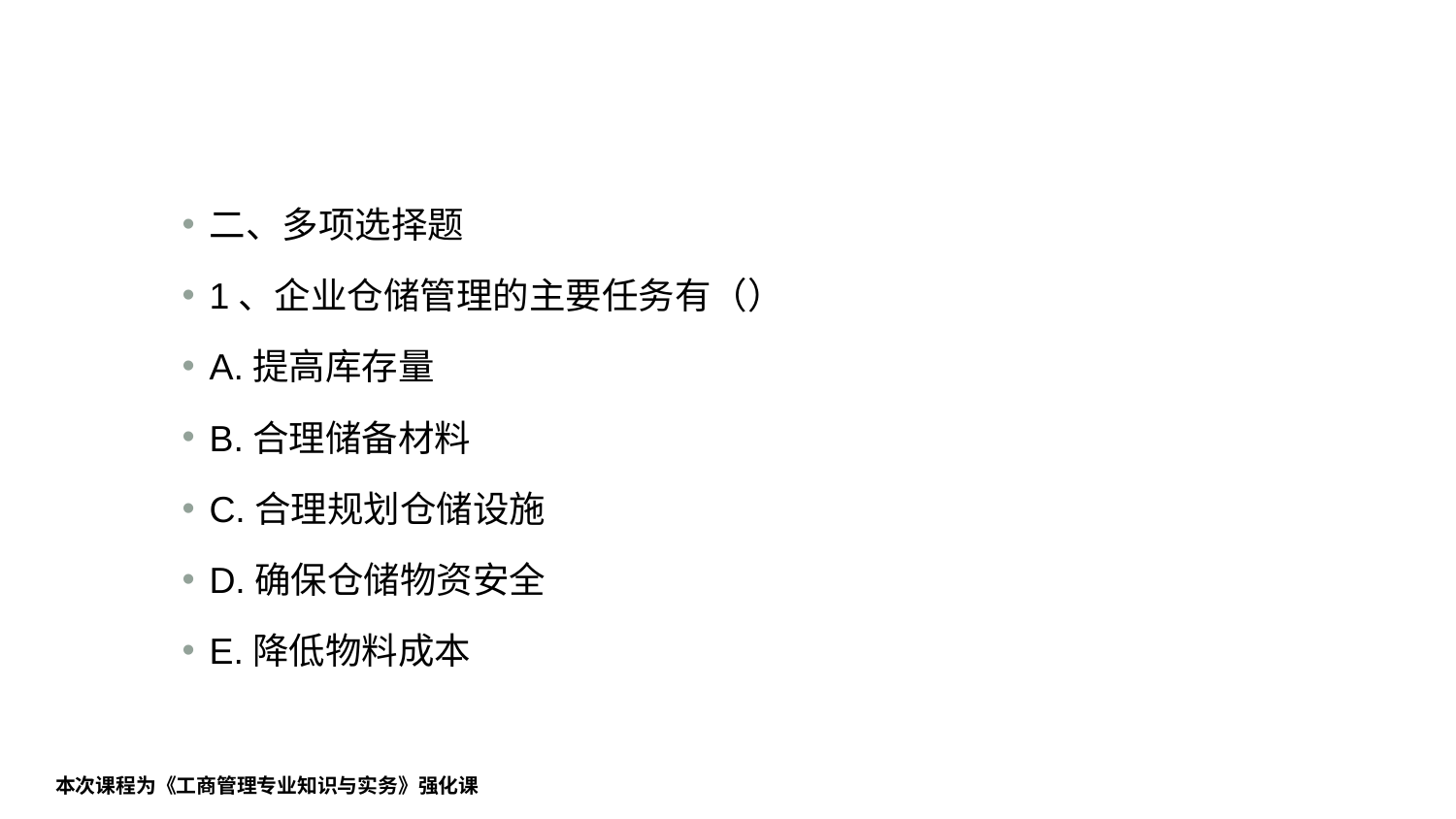

#
二、多项选择题
1、企业仓储管理的主要任务有（）
A.提高库存量
B.合理储备材料
C.合理规划仓储设施
D.确保仓储物资安全
E.降低物料成本